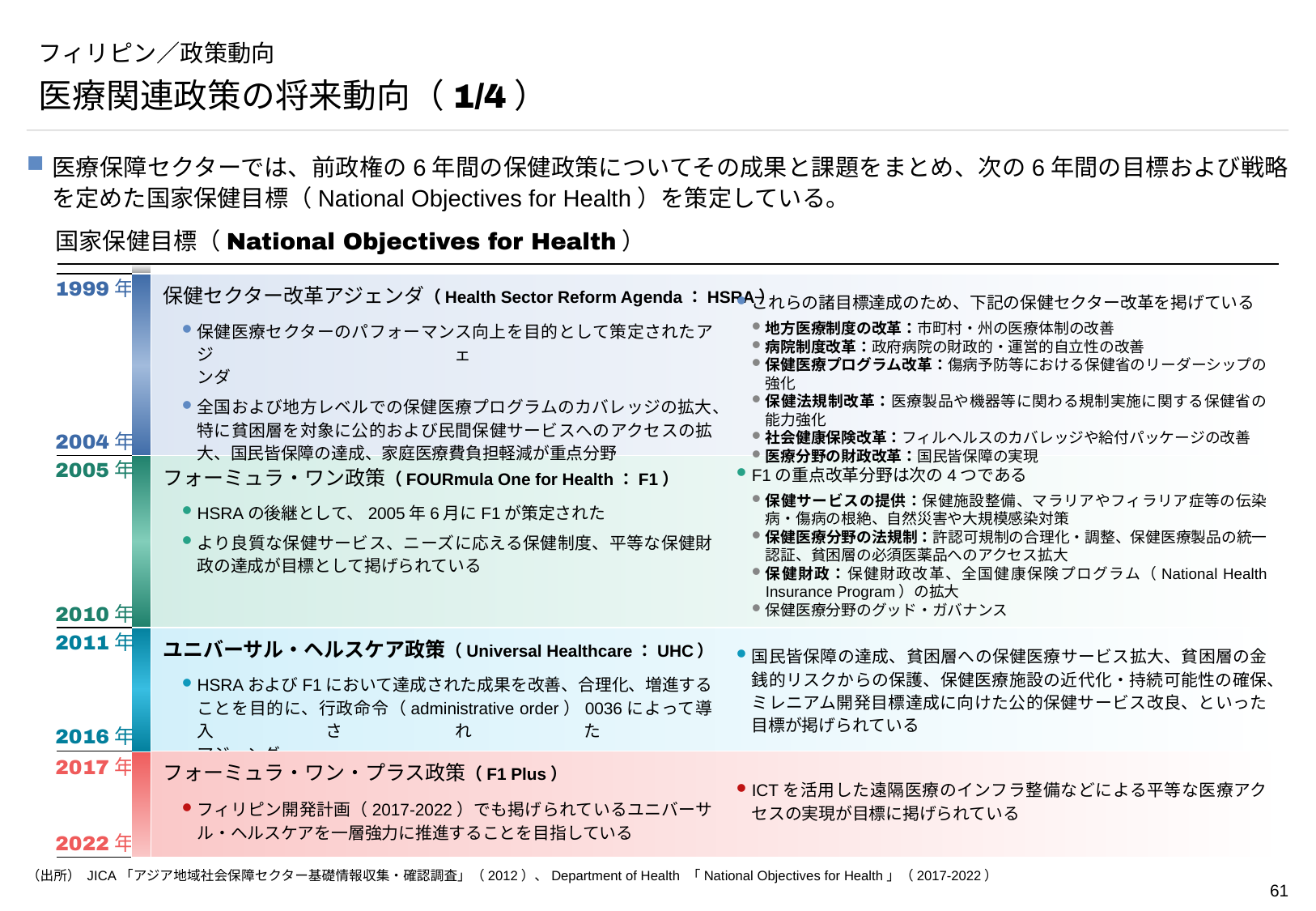

# フィリピン／政策動向
医療関連政策の将来動向（1/4）
医療保障セクターでは、前政権の6年間の保健政策についてその成果と課題をまとめ、次の6年間の目標および戦略を定めた国家保健目標（National Objectives for Health）を策定している。
国家保健目標（National Objectives for Health）

保健セクター改革アジェンダ（Health Sector Reform Agenda：HSRA）
1999年
これらの諸目標達成のため、下記の保健セクター改革を掲げている
地方医療制度の改革：市町村・州の医療体制の改善
病院制度改革：政府病院の財政的・運営的自立性の改善
保健医療プログラム改革：傷病予防等における保健省のリーダーシップの強化
保健法規制改革：医療製品や機器等に関わる規制実施に関する保健省の
能力強化
社会健康保険改革：フィルヘルスのカバレッジや給付パッケージの改善
医療分野の財政改革：国民皆保障の実現
保健医療セクターのパフォーマンス向上を目的として策定されたアジェ
ンダ
全国および地方レベルでの保健医療プログラムのカバレッジの拡大、特に貧困層を対象に公的および民間保健サービスへのアクセスの拡大、国民皆保障の達成、家庭医療費負担軽減が重点分野
2004年
2005年

フォーミュラ・ワン政策（FOURmula One for Health：F1）
F1の重点改革分野は次の4つである
保健サービスの提供：保健施設整備、マラリアやフィラリア症等の伝染病・傷病の根絶、自然災害や大規模感染対策
保健医療分野の法規制：許認可規制の合理化・調整、保健医療製品の統一認証、貧困層の必須医薬品へのアクセス拡大
保健財政：保健財政改革、全国健康保険プログラム（National Health Insurance Program）の拡大
保健医療分野のグッド・ガバナンス
HSRAの後継として、2005年6月にF1が策定された
より良質な保健サービス、ニーズに応える保健制度、平等な保健財政の達成が目標として掲げられている

2010年
2011年

ユニバーサル・ヘルスケア政策（Universal Healthcare：UHC）
国民皆保障の達成、貧困層への保健医療サービス拡大、貧困層の金銭的リスクからの保護、保健医療施設の近代化・持続可能性の確保、ミレニアム開発目標達成に向けた公的保健サービス改良、といった目標が掲げられている
HSRAおよびF1において達成された成果を改善、合理化、増進することを目的に、行政命令（administrative order）0036によって導入された
アジェンダ
2016年
フォーミュラ・ワン・プラス政策（F1 Plus）

2017年

ICTを活用した遠隔医療のインフラ整備などによる平等な医療アクセスの実現が目標に掲げられている
フィリピン開発計画（2017-2022）でも掲げられているユニバーサル・ヘルスケアを一層強力に推進することを目指している
2022年
（出所） JICA「アジア地域社会保障セクター基礎情報収集・確認調査」（2012）、Department of Health 「National Objectives for Health」（2017-2022）